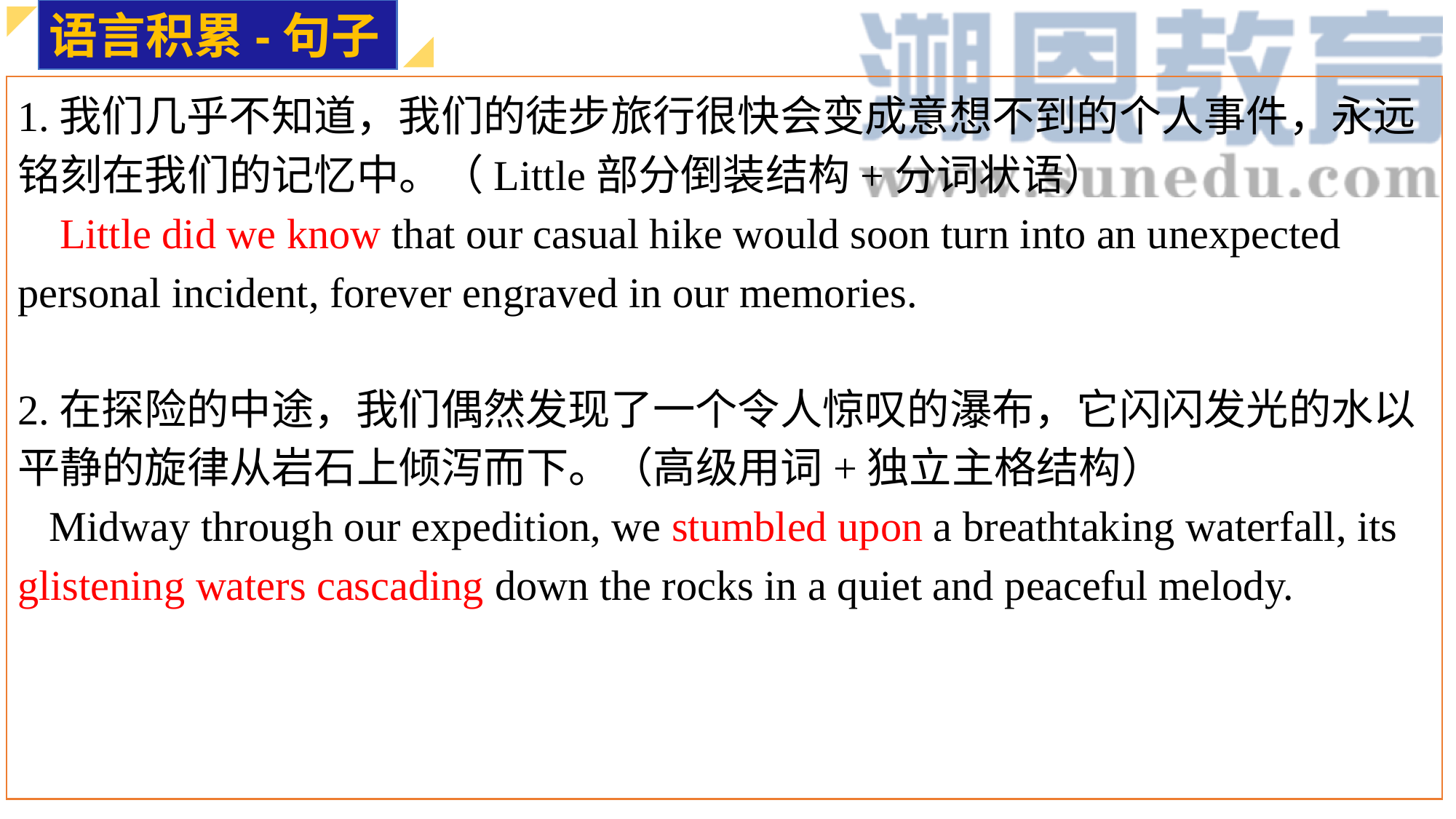

语言积累-句子

1.我们几乎不知道，我们的徒步旅行很快会变成意想不到的个人事件，永远铭刻在我们的记忆中。（Little部分倒装结构+分词状语）
    Little did we know that our casual hike would soon turn into an unexpected personal incident, forever engraved in our memories.

2.在探险的中途，我们偶然发现了一个令人惊叹的瀑布，它闪闪发光的水以平静的旋律从岩石上倾泻而下。（高级用词+独立主格结构）
   Midway through our expedition, we stumbled upon a breathtaking waterfall, its glistening waters cascading down the rocks in a quiet and peaceful melody.